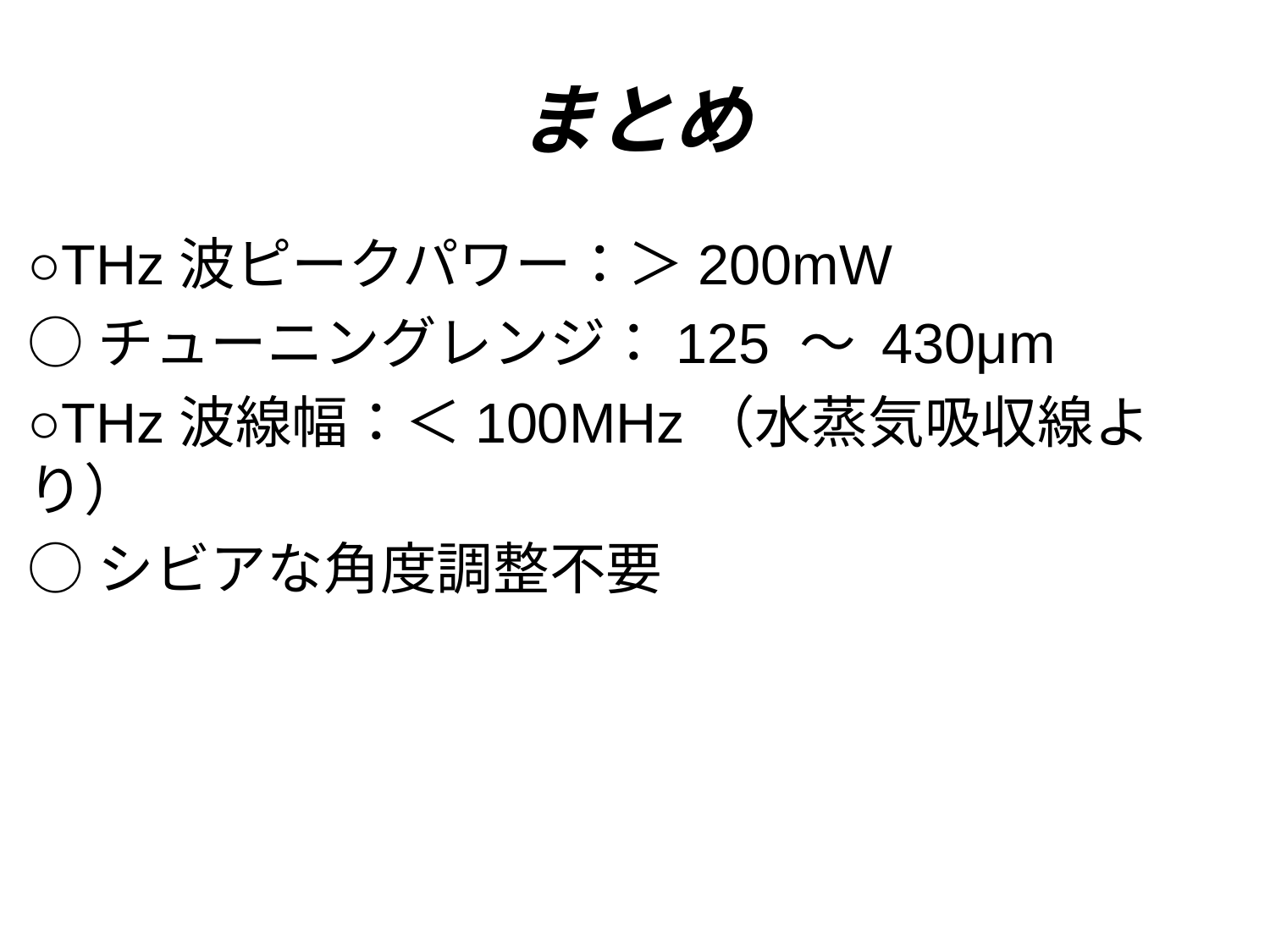

# まとめ
○THz波ピークパワー：＞200mW
○チューニングレンジ：125 ～ 430μm
○THz波線幅：＜100MHz（水蒸気吸収線より）
○シビアな角度調整不要